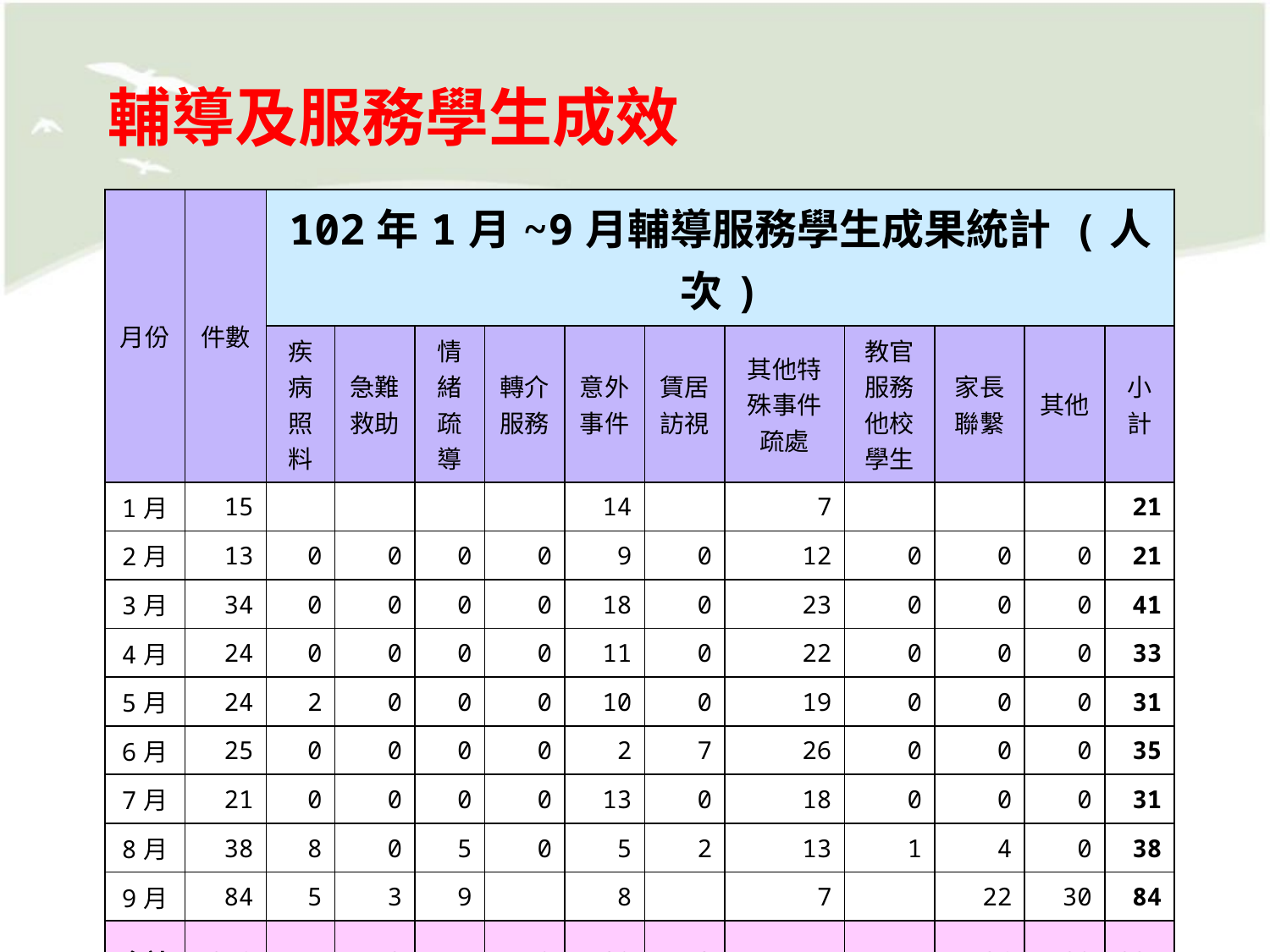

# 輔導及服務學生成效
| 月份 | 件數 | 102年1月~9月輔導服務學生成果統計 (人次) |  |  |  |  |  |  |  |  |  |  |
| --- | --- | --- | --- | --- | --- | --- | --- | --- | --- | --- | --- | --- |
|  |  | 疾病照料 | 急難救助 | 情緒疏導 | 轉介服務 | 意外事件 | 賃居訪視 | 其他特殊事件疏處 | 教官服務他校學生 | 家長聯繫 | 其他 | 小計 |
| 1月 | 15 |  |  |  |  | 14 |  | 7 |  |  |  | 21 |
| 2月 | 13 | 0 | 0 | 0 | 0 | 9 | 0 | 12 | 0 | 0 | 0 | 21 |
| 3月 | 34 | 0 | 0 | 0 | 0 | 18 | 0 | 23 | 0 | 0 | 0 | 41 |
| 4月 | 24 | 0 | 0 | 0 | 0 | 11 | 0 | 22 | 0 | 0 | 0 | 33 |
| 5月 | 24 | 2 | 0 | 0 | 0 | 10 | 0 | 19 | 0 | 0 | 0 | 31 |
| 6月 | 25 | 0 | 0 | 0 | 0 | 2 | 7 | 26 | 0 | 0 | 0 | 35 |
| 7月 | 21 | 0 | 0 | 0 | 0 | 13 | 0 | 18 | 0 | 0 | 0 | 31 |
| 8月 | 38 | 8 | 0 | 5 | 0 | 5 | 2 | 13 | 1 | 4 | 0 | 38 |
| 9月 | 84 | 5 | 3 | 9 |  | 8 |  | 7 |  | 22 | 30 | 84 |
| 合計 | 278 | 15 | 3 | 14 | 0 | 90 | 9 | 147 | 1 | 26 | 30 | 335 |